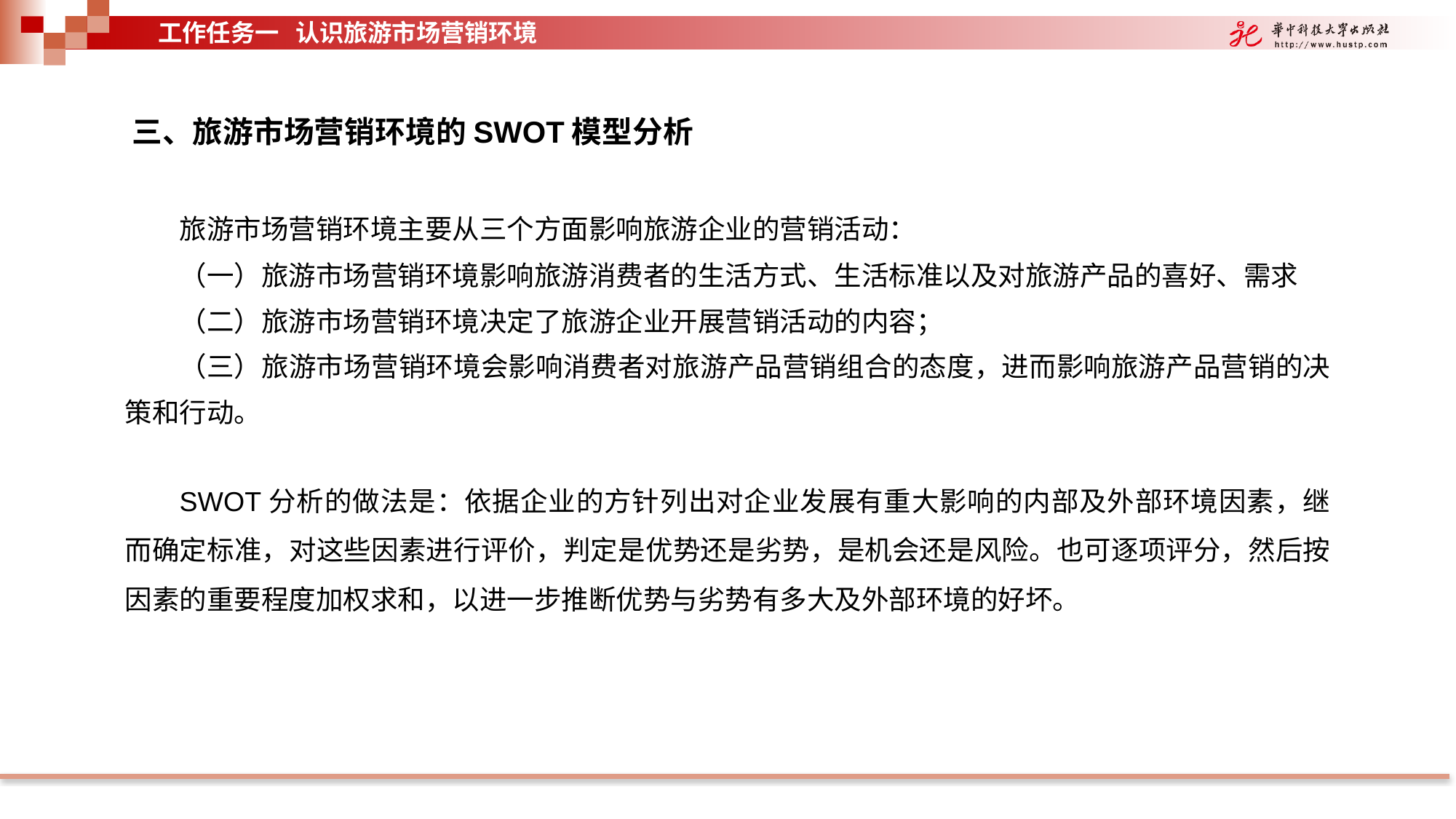

工作任务一   认识旅游市场营销环境
三、旅游市场营销环境的SWOT模型分析
旅游市场营销环境主要从三个方面影响旅游企业的营销活动：
（一）旅游市场营销环境影响旅游消费者的生活方式、生活标准以及对旅游产品的喜好、需求
（二）旅游市场营销环境决定了旅游企业开展营销活动的内容；
（三）旅游市场营销环境会影响消费者对旅游产品营销组合的态度，进而影响旅游产品营销的决策和行动。

SWOT分析的做法是：依据企业的方针列出对企业发展有重大影响的内部及外部环境因素，继而确定标准，对这些因素进行评价，判定是优势还是劣势，是机会还是风险。也可逐项评分，然后按因素的重要程度加权求和，以进一步推断优势与劣势有多大及外部环境的好坏。